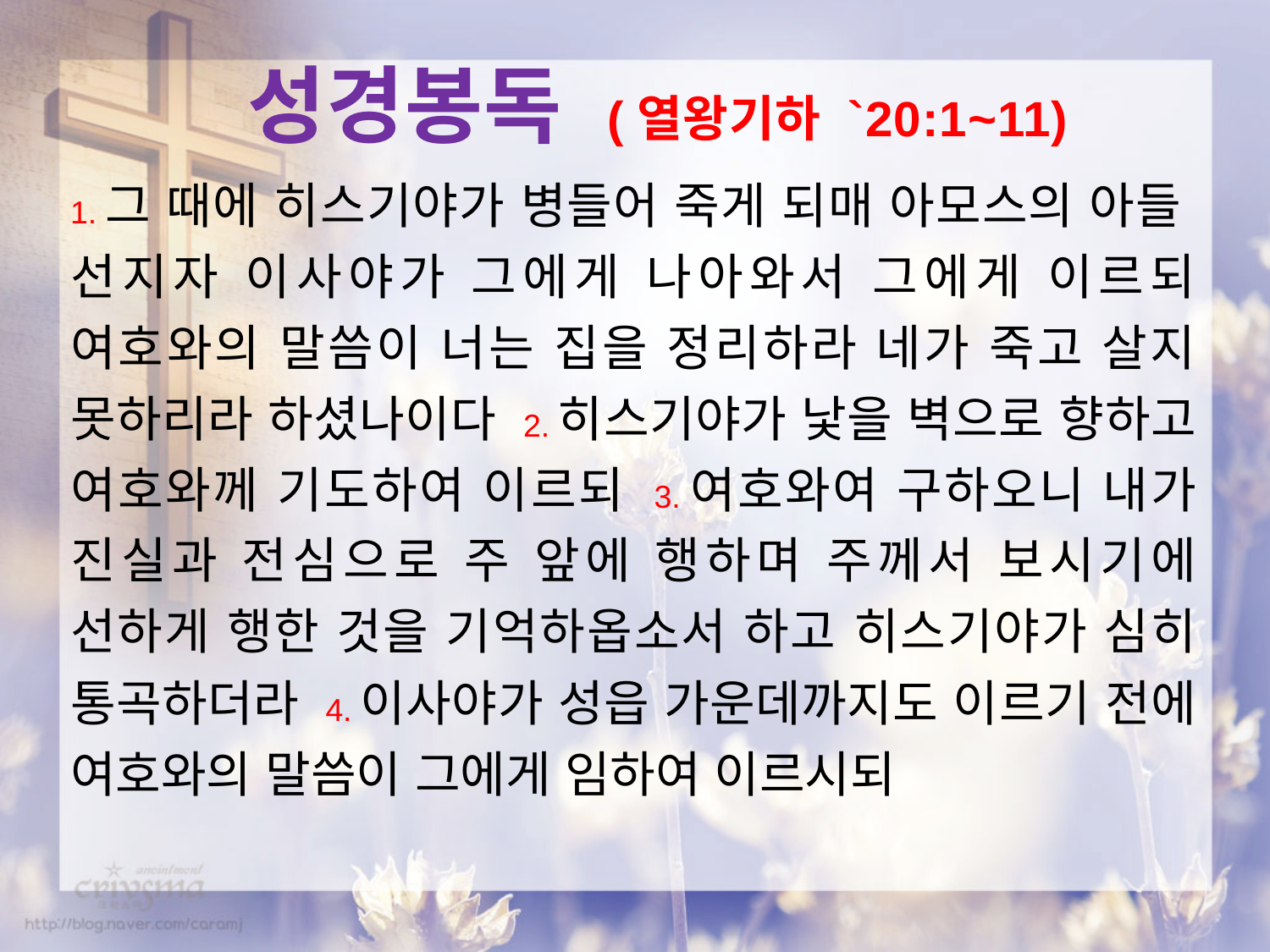

성경봉독 (열왕기하 `20:1~11)
1.그 때에 히스기야가 병들어 죽게 되매 아모스의 아들 선지자 이사야가 그에게 나아와서 그에게 이르되 여호와의 말씀이 너는 집을 정리하라 네가 죽고 살지 못하리라 하셨나이다 2.히스기야가 낯을 벽으로 향하고 여호와께 기도하여 이르되 3.여호와여 구하오니 내가 진실과 전심으로 주 앞에 행하며 주께서 보시기에 선하게 행한 것을 기억하옵소서 하고 히스기야가 심히 통곡하더라 4.이사야가 성읍 가운데까지도 이르기 전에 여호와의 말씀이 그에게 임하여 이르시되